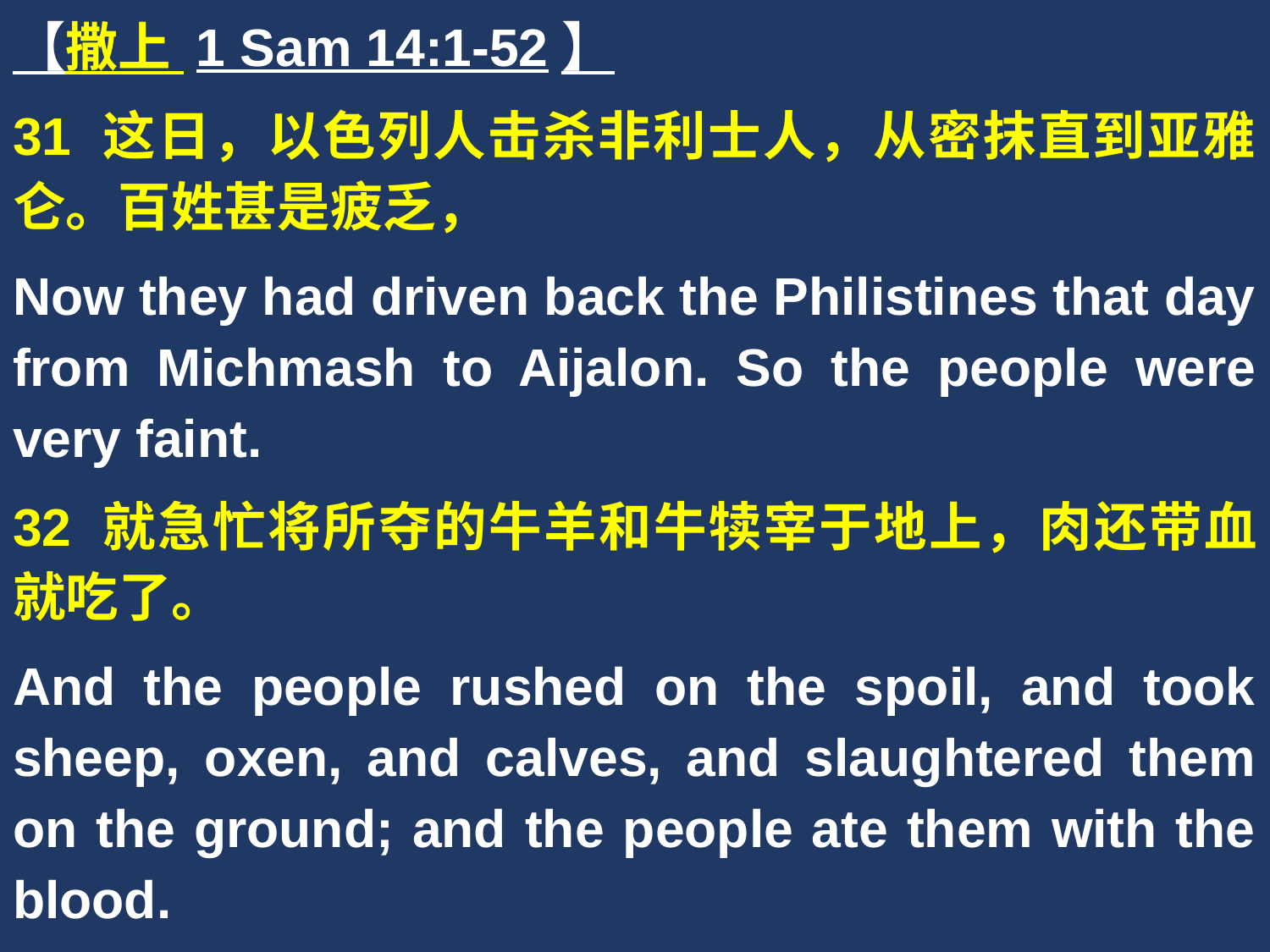

【撒上 1 Sam 14:1-52】
31 这日，以色列人击杀非利士人，从密抹直到亚雅仑。百姓甚是疲乏，
Now they had driven back the Philistines that day from Michmash to Aijalon. So the people were very faint.
32 就急忙将所夺的牛羊和牛犊宰于地上，肉还带血就吃了。
And the people rushed on the spoil, and took sheep, oxen, and calves, and slaughtered them on the ground; and the people ate them with the blood.